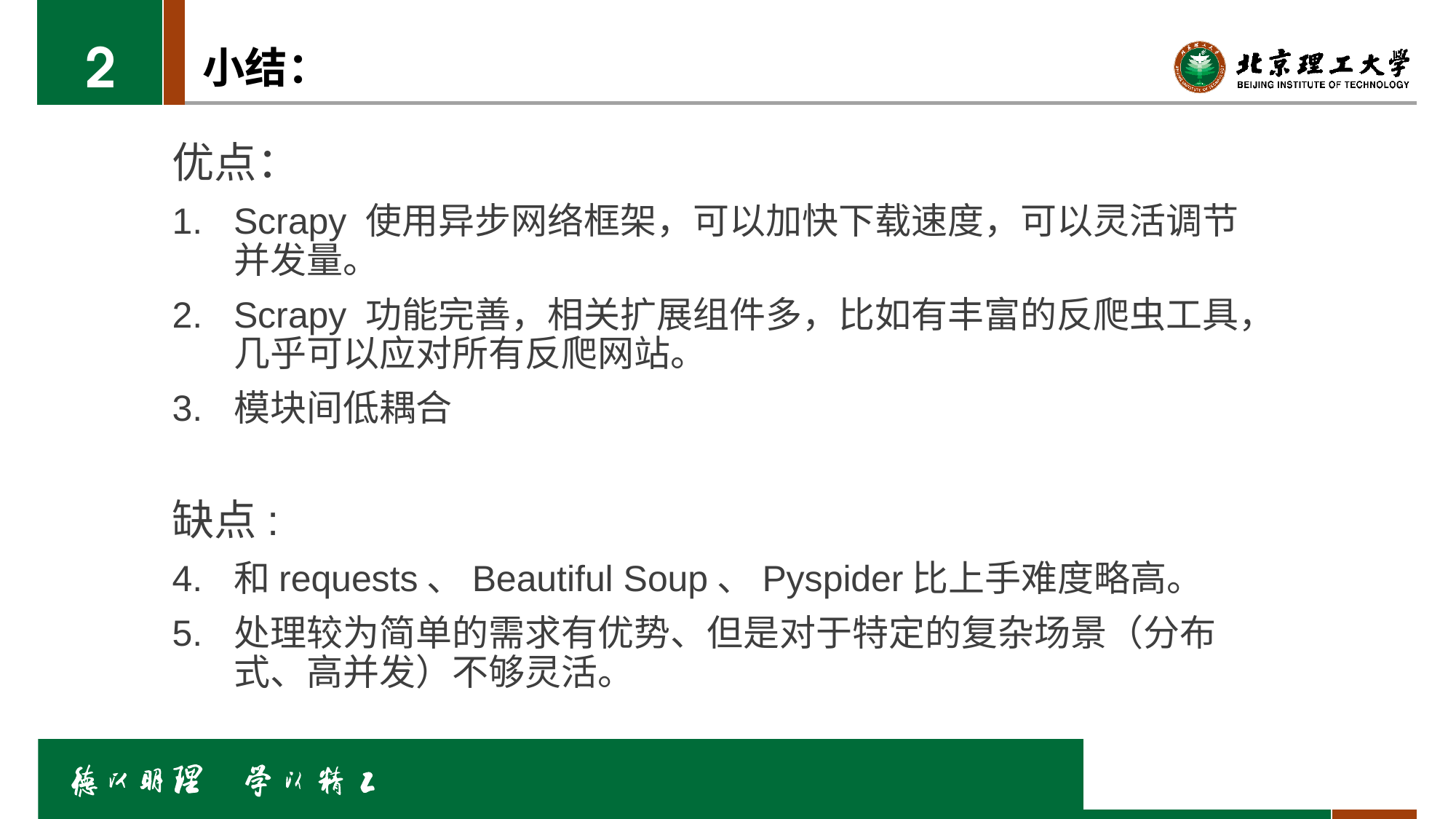

2
# 小结：
优点：
Scrapy 使用异步网络框架，可以加快下载速度，可以灵活调节并发量。
Scrapy 功能完善，相关扩展组件多，比如有丰富的反爬虫工具，几乎可以应对所有反爬网站。
模块间低耦合

缺点:
和requests、Beautiful Soup、Pyspider比上手难度略高。
处理较为简单的需求有优势、但是对于特定的复杂场景（分布式、高并发）不够灵活。